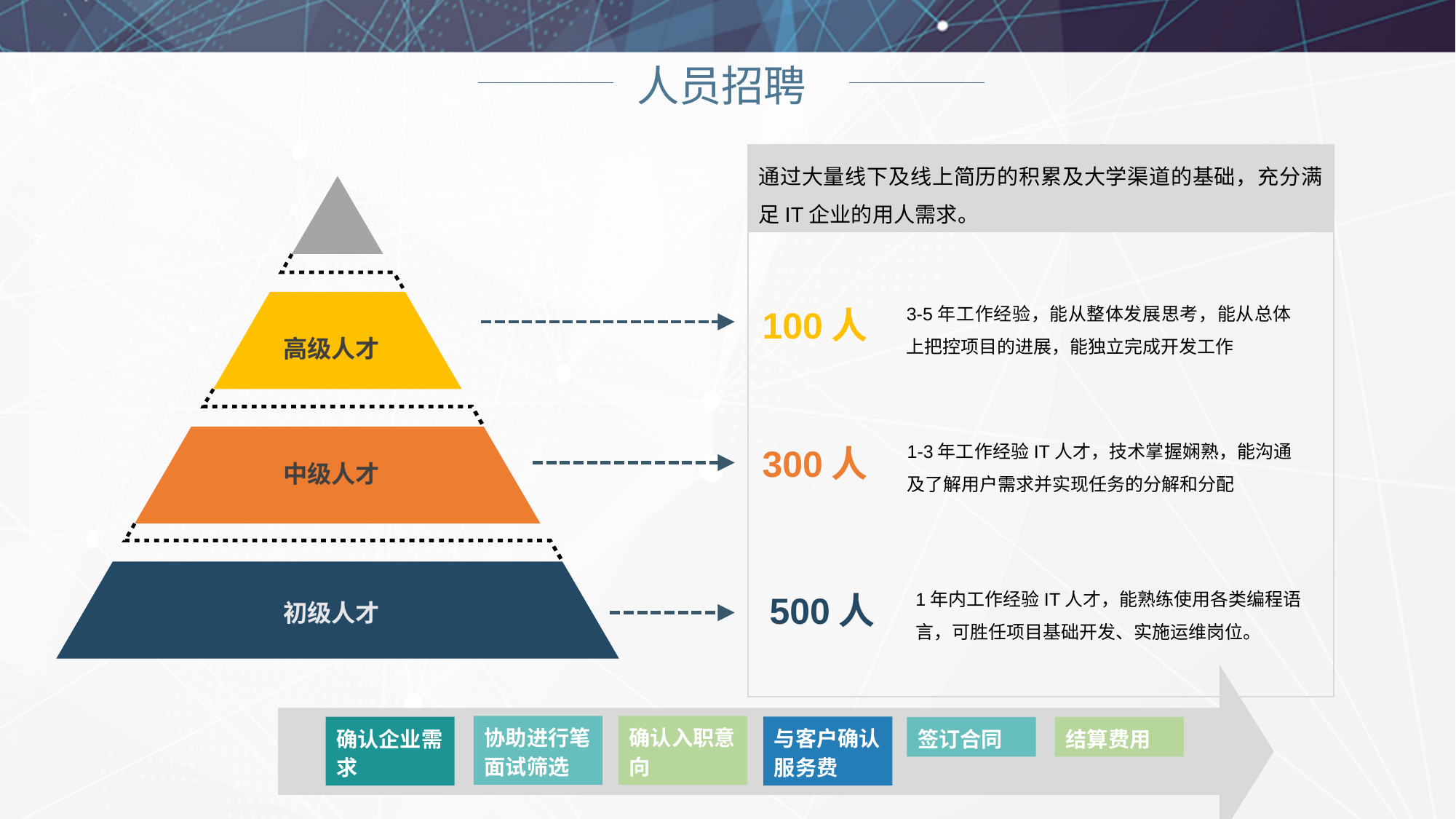

# 人员招聘
通过大量线下及线上简历的积累及大学渠道的基础，充分满足IT企业的用人需求。

高级人才

中级人才

初级人才
3-5年工作经验，能从整体发展思考，能从总体上把控项目的进展，能独立完成开发工作
100人
1-3年工作经验IT人才，技术掌握娴熟，能沟通及了解用户需求并实现任务的分解和分配
300人
1年内工作经验IT人才，能熟练使用各类编程语言，可胜任项目基础开发、实施运维岗位。
500人

协助进行笔面试筛选
确认入职意向
与客户确认服务费
确认企业需求
结算费用
签订合同